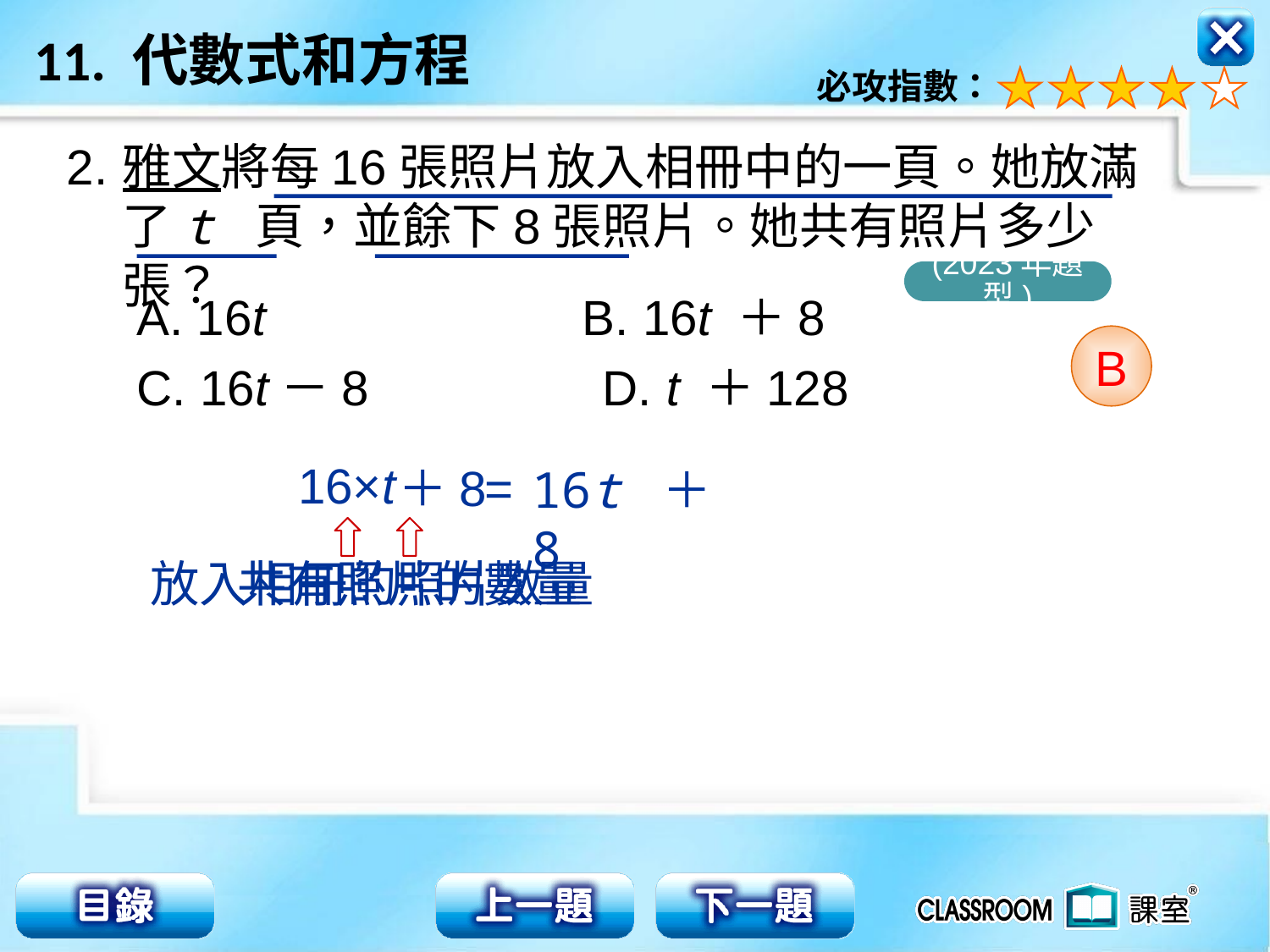

雅文將每16張照片放入相冊中的一頁。她放滿了t 頁，並餘下8張照片。她共有照片多少張？
2.

(2023年題型)
A. 16t                       B. 16t ＋8
C. 16t－8                 D. t ＋128

B
16×t
＋8
=
16t ＋8

放入相冊的照片數量
共有照片的數量